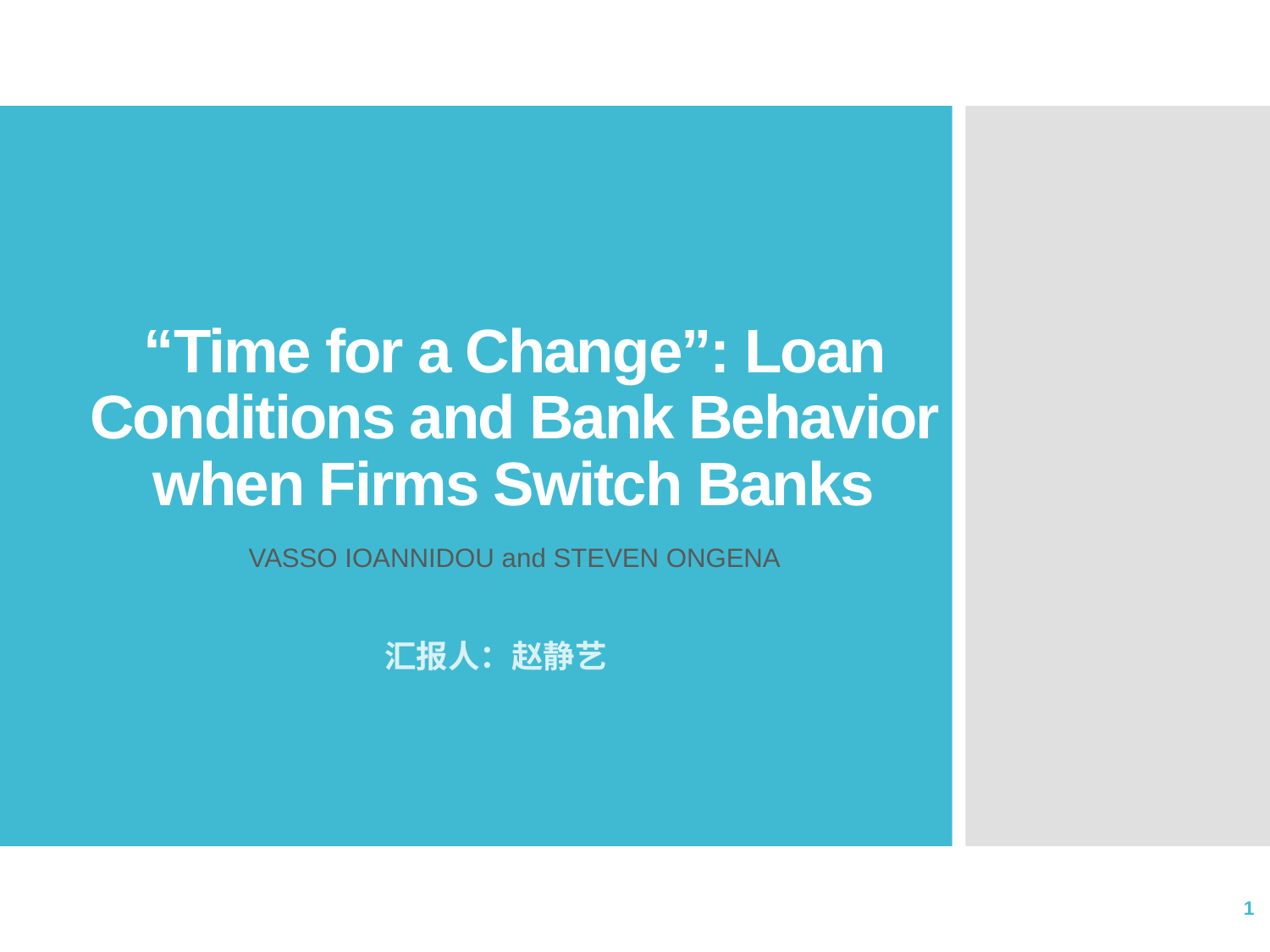

# “Time for a Change”: Loan Conditions and Bank Behavior when Firms Switch Banks
VASSO IOANNIDOU and STEVEN ONGENA
汇报人：赵静艺
1